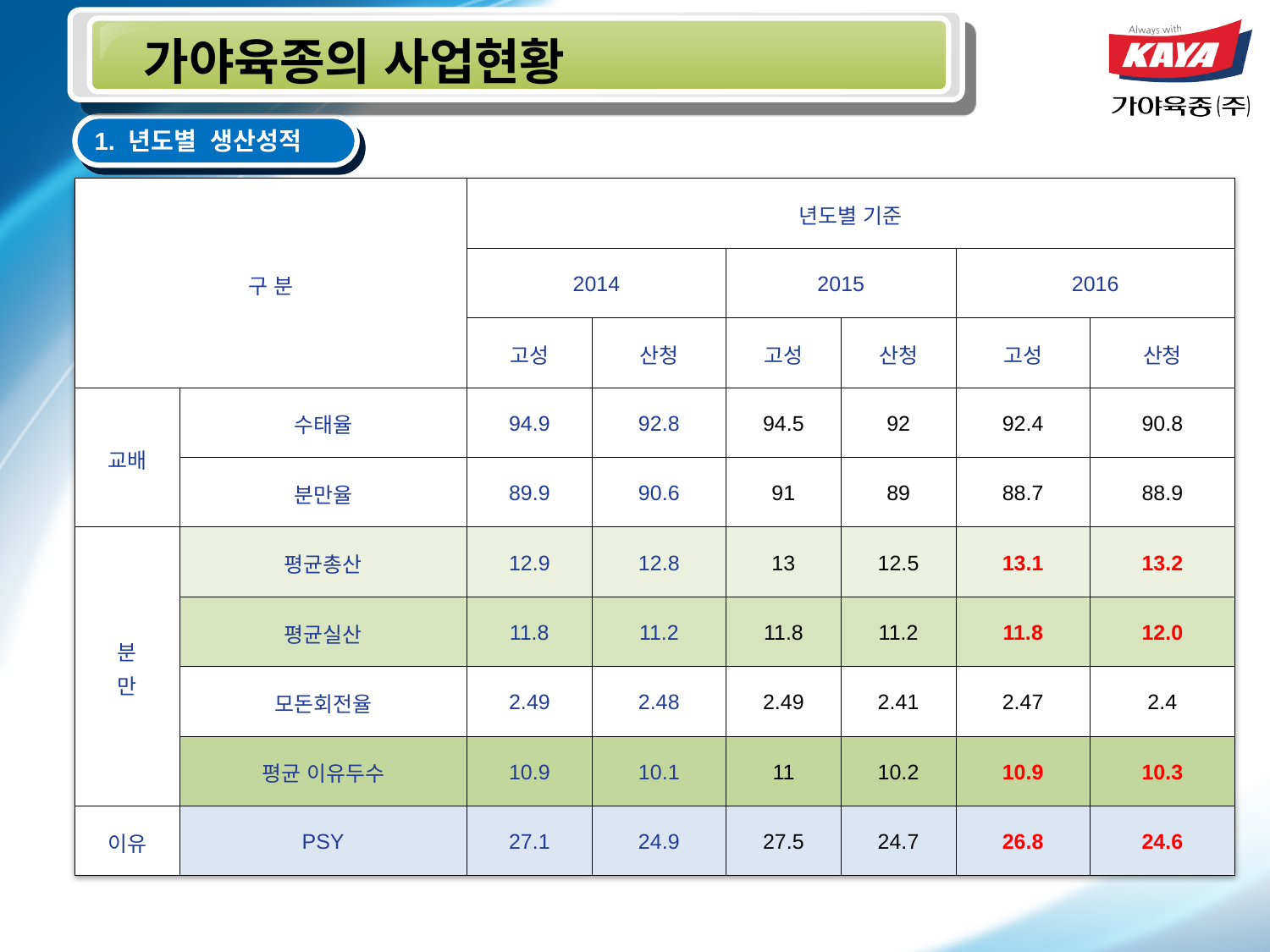

가야육종의 사업현황
1. 년도별  생산성적
| 구 분 |  | 년도별 기준 |  |  |  |  |  |
| --- | --- | --- | --- | --- | --- | --- | --- |
|  |  | 2014 |  | 2015 |  | 2016 |  |
|  |  | 고성 | 산청 | 고성 | 산청 | 고성 | 산청 |
| 교배 | 수태율 | 94.9 | 92.8 | 94.5 | 92 | 92.4 | 90.8 |
|  | 분만율 | 89.9 | 90.6 | 91 | 89 | 88.7 | 88.9 |
| 분 만 | 평균총산 | 12.9 | 12.8 | 13 | 12.5 | 13.1 | 13.2 |
|  | 평균실산 | 11.8 | 11.2 | 11.8 | 11.2 | 11.8 | 12.0 |
|  | 모돈회전율 | 2.49 | 2.48 | 2.49 | 2.41 | 2.47 | 2.4 |
|  | 평균 이유두수 | 10.9 | 10.1 | 11 | 10.2 | 10.9 | 10.3 |
| 이유 | PSY | 27.1 | 24.9 | 27.5 | 24.7 | 26.8 | 24.6 |